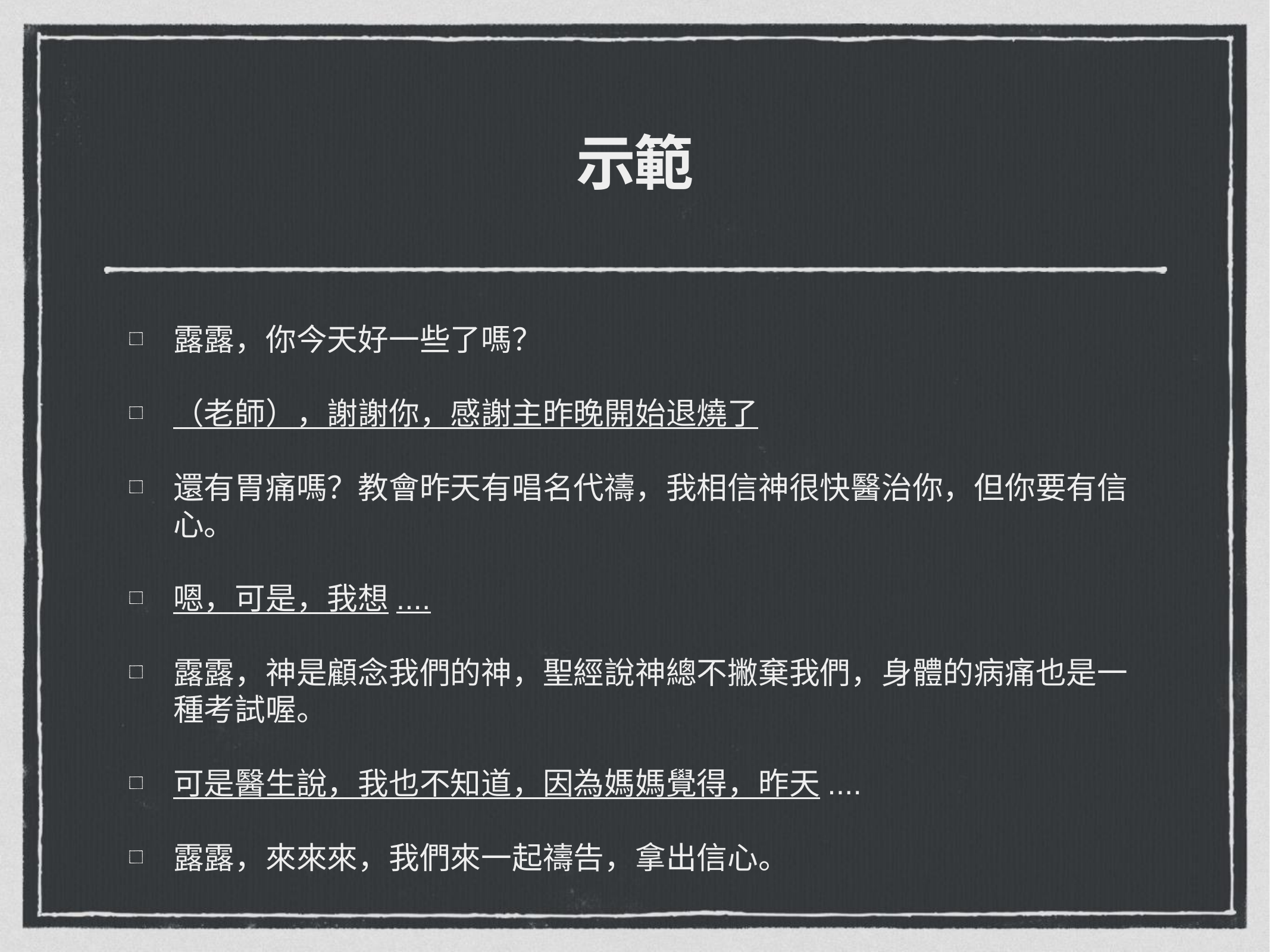

# 示範
露露，你今天好一些了嗎？
（老師），謝謝你，感謝主昨晚開始退燒了
還有胃痛嗎？教會昨天有唱名代禱，我相信神很快醫治你，但你要有信心。
嗯，可是，我想....
露露，神是顧念我們的神，聖經說神總不撇棄我們，身體的病痛也是一種考試喔。
可是醫生說，我也不知道，因為媽媽覺得，昨天....
露露，來來來，我們來一起禱告，拿出信心。